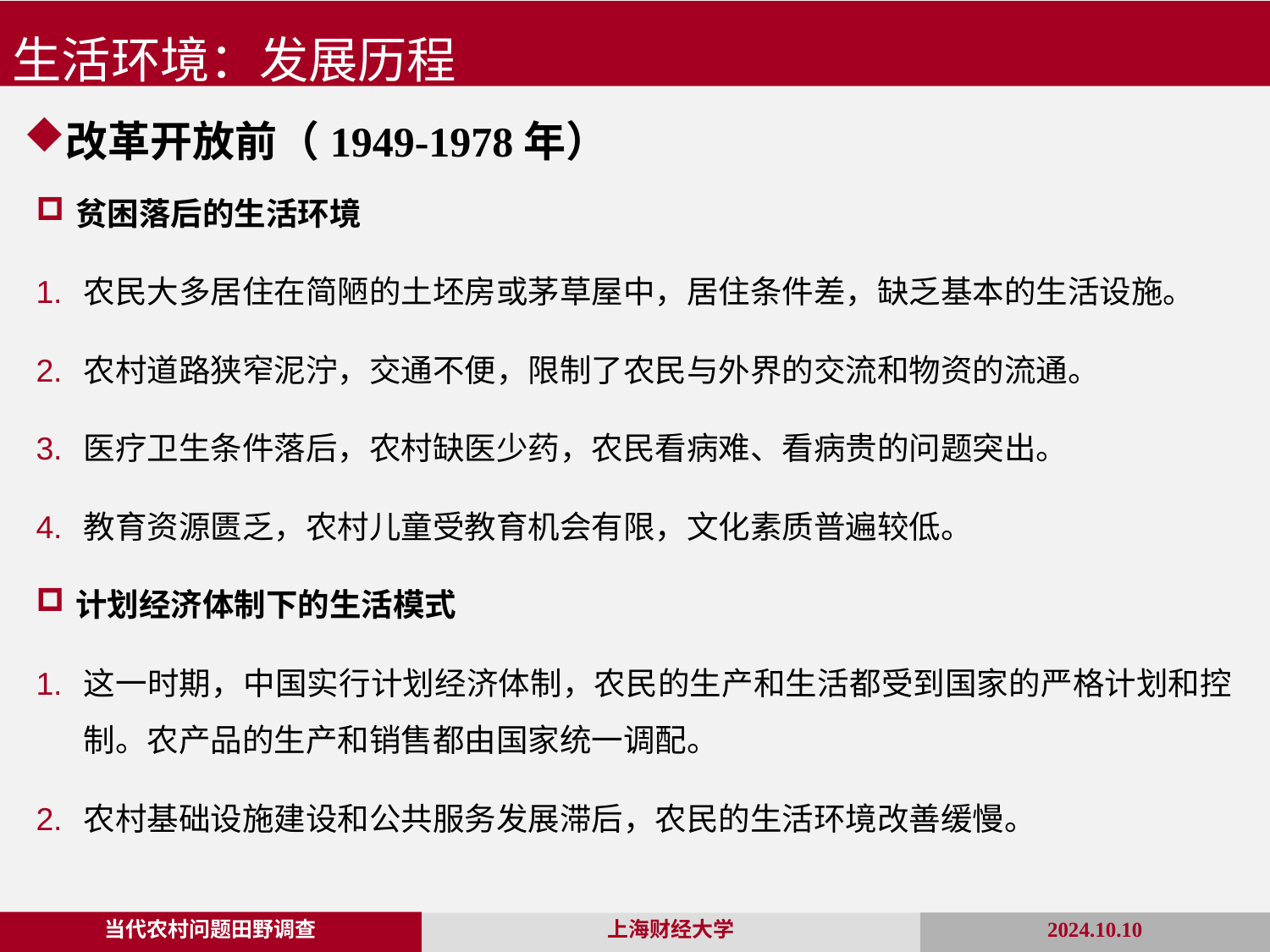

生活环境：发展历程
改革开放前（1949-1978年）
贫困落后的生活环境
农民大多居住在简陋的土坯房或茅草屋中，居住条件差，缺乏基本的生活设施。
农村道路狭窄泥泞，交通不便，限制了农民与外界的交流和物资的流通。
医疗卫生条件落后，农村缺医少药，农民看病难、看病贵的问题突出。
教育资源匮乏，农村儿童受教育机会有限，文化素质普遍较低。
计划经济体制下的生活模式
这一时期，中国实行计划经济体制，农民的生产和生活都受到国家的严格计划和控制。农产品的生产和销售都由国家统一调配。
农村基础设施建设和公共服务发展滞后，农民的生活环境改善缓慢。
当代农村问题田野调查
2024.10.10
上海财经大学